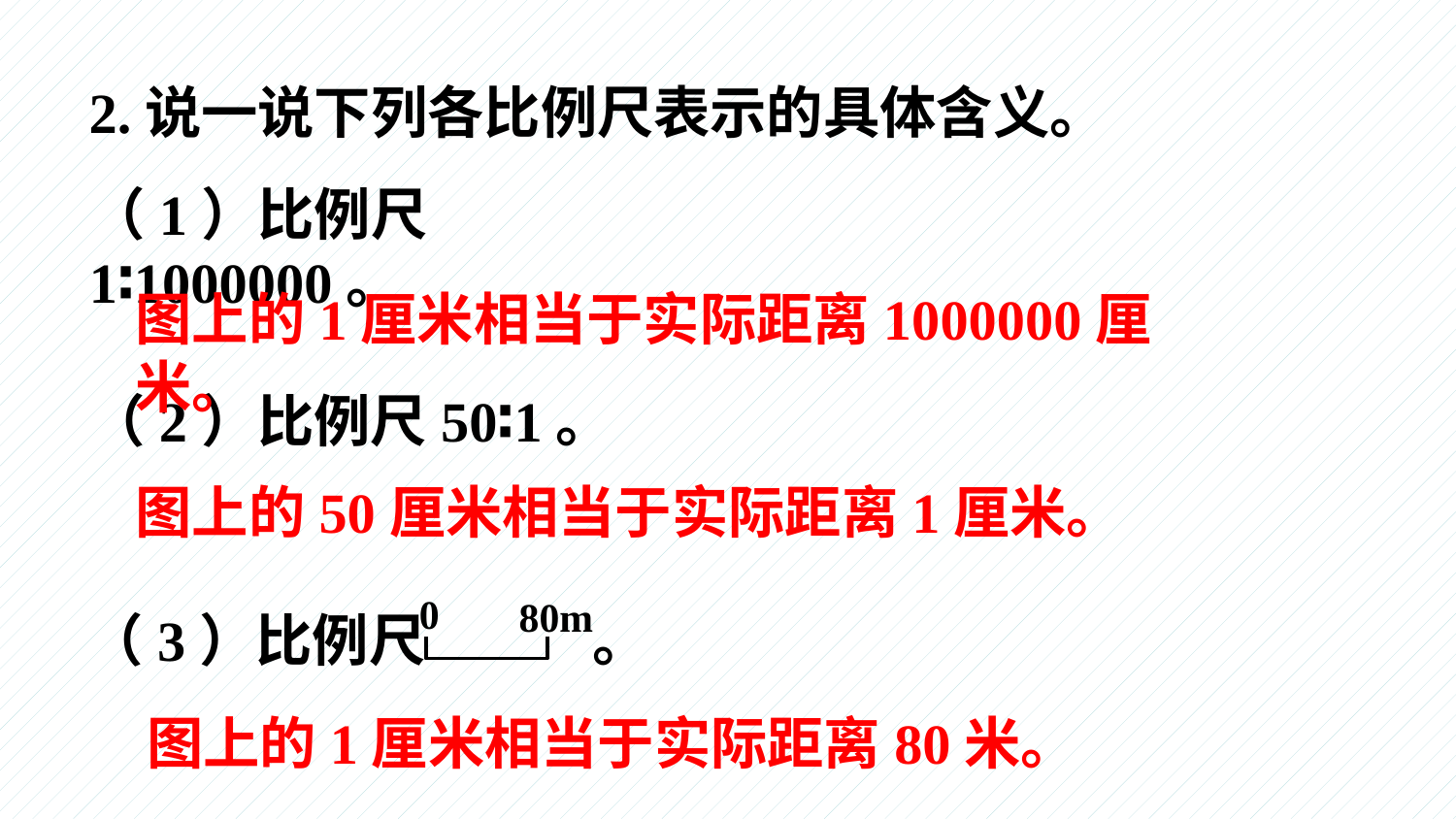

2.说一说下列各比例尺表示的具体含义。
（1）比例尺1∶1000000。
图上的1厘米相当于实际距离1000000厘米。
（2）比例尺50∶1。
www.youyi100.com
图上的50厘米相当于实际距离1厘米。
0
80m

（3）比例尺             。
图上的1厘米相当于实际距离80米。